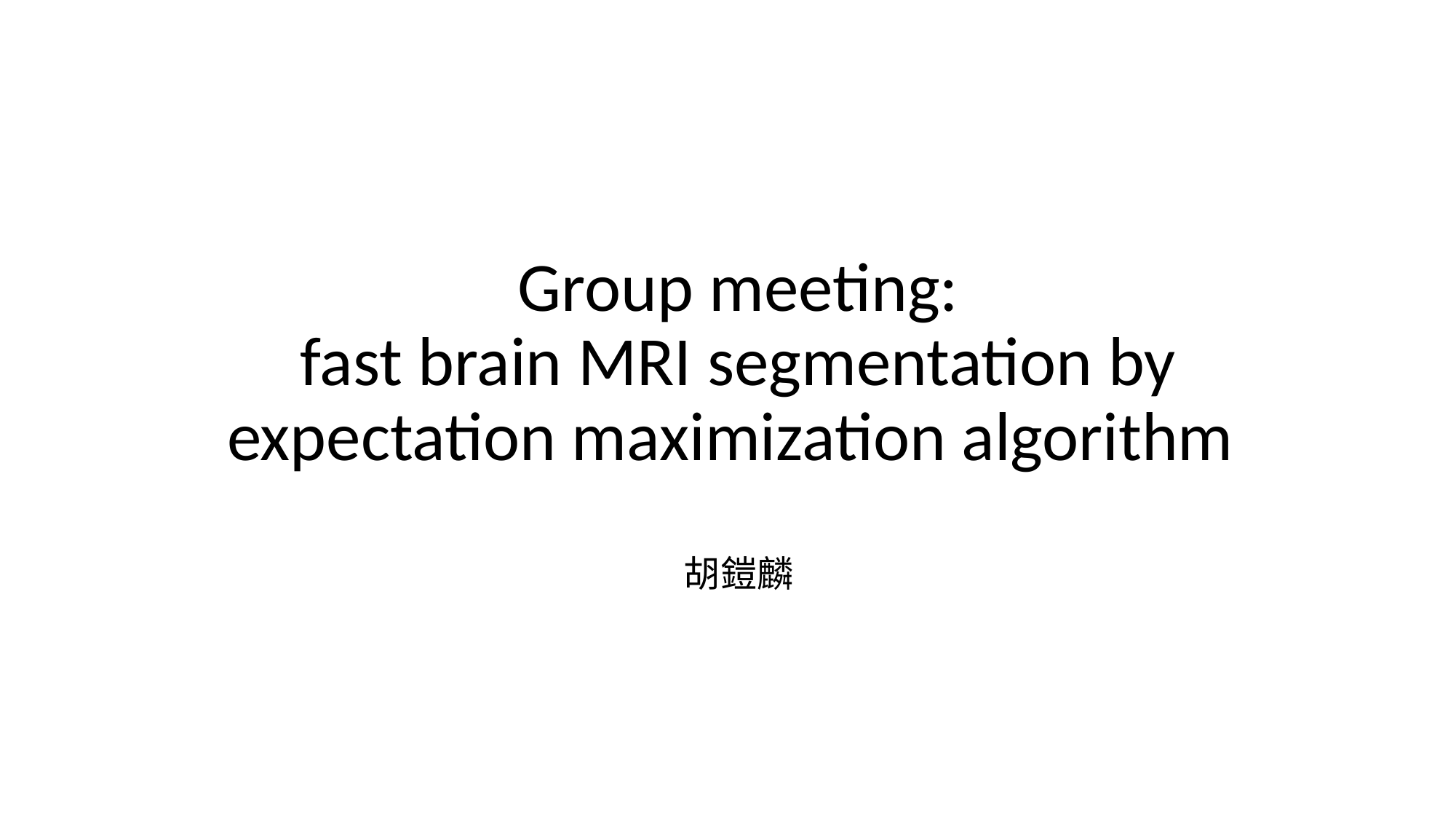

# Group meeting: fast brain MRI segmentation by expectation maximization algorithm
胡鎧麟